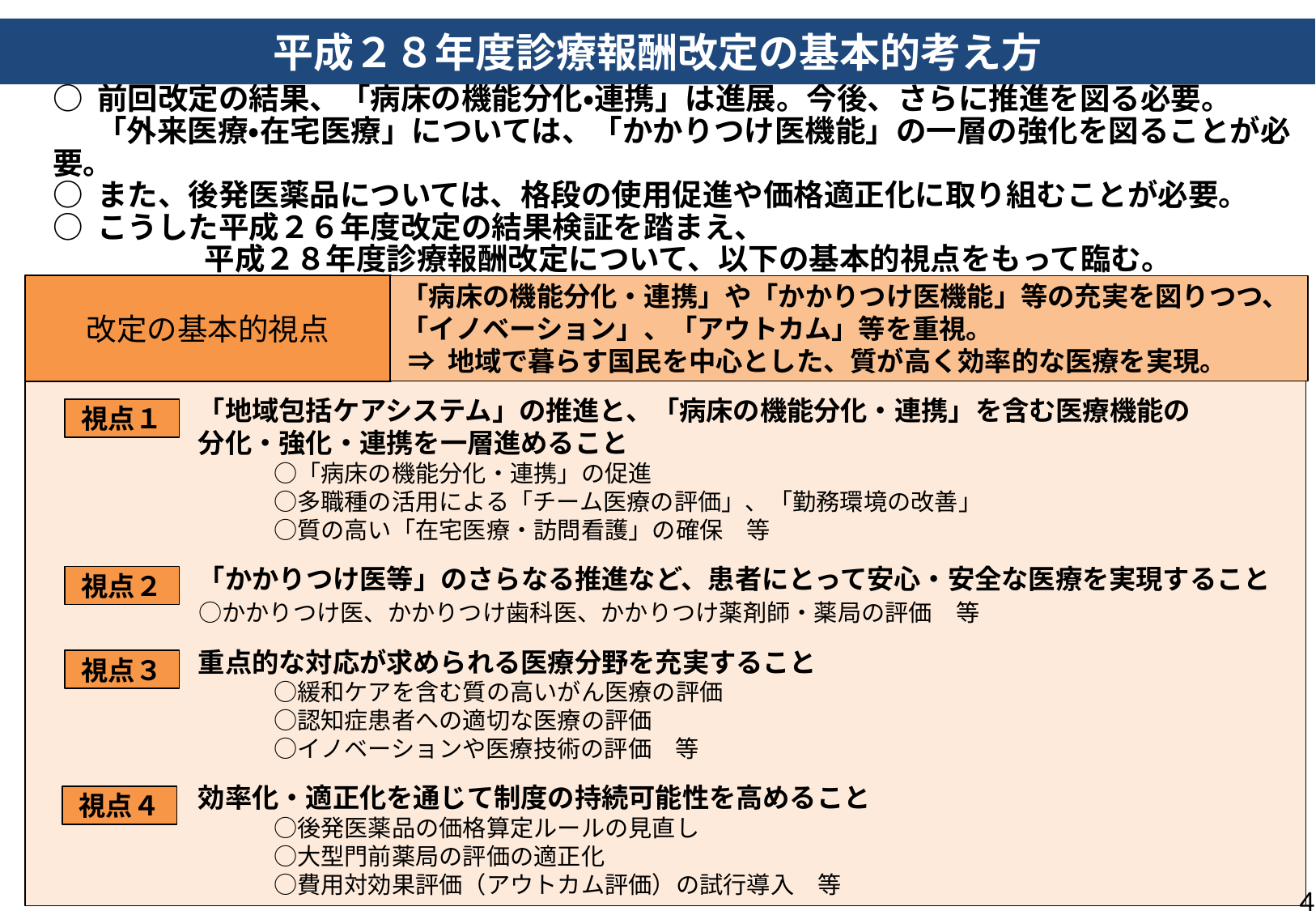

平成２８年度診療報酬改定の基本的考え方
○ 前回改定の結果、「病床の機能分化・連携」は進展。今後、さらに推進を図る必要。
　  「外来医療・在宅医療」については、「かかりつけ医機能」の一層の強化を図ることが必要。
○ また、後発医薬品については、格段の使用促進や価格適正化に取り組むことが必要。
○ こうした平成２６年度改定の結果検証を踏まえ、
　　　　　平成２８年度診療報酬改定について、以下の基本的視点をもって臨む。
改定の基本的視点
「病床の機能分化・連携」や「かかりつけ医機能」等の充実を図りつつ、「イノベーション」、「アウトカム」等を重視。
 ⇒ 地域で暮らす国民を中心とした、質が高く効率的な医療を実現。

　　　　　　「地域包括ケアシステム」の推進と、「病床の機能分化・連携」を含む医療機能の
　　　　　　分化・強化・連携を一層進めること
　　　　　　　　　　○「病床の機能分化・連携」の促進
　　　　　　　　　　○多職種の活用による「チーム医療の評価」、「勤務環境の改善」
　　　　　　　　　　○質の高い「在宅医療・訪問看護」の確保　等

　　　　　　「かかりつけ医等」のさらなる推進など、患者にとって安心・安全な医療を実現すること
　　　　　　○かかりつけ医、かかりつけ歯科医、かかりつけ薬剤師・薬局の評価　等

　　　　　　重点的な対応が求められる医療分野を充実すること
　　　　　　　　　　○緩和ケアを含む質の高いがん医療の評価
　　　　　　　　　　○認知症患者への適切な医療の評価
　　　　　　　　　　○イノベーションや医療技術の評価　等

　　　　　　効率化・適正化を通じて制度の持続可能性を高めること
　　　　　　　　　　○後発医薬品の価格算定ルールの見直し
　　　　　　　　　　○大型門前薬局の評価の適正化
　　　　　　　　　　○費用対効果評価（アウトカム評価）の試行導入　等
視点１
視点２
視点３
視点４
4